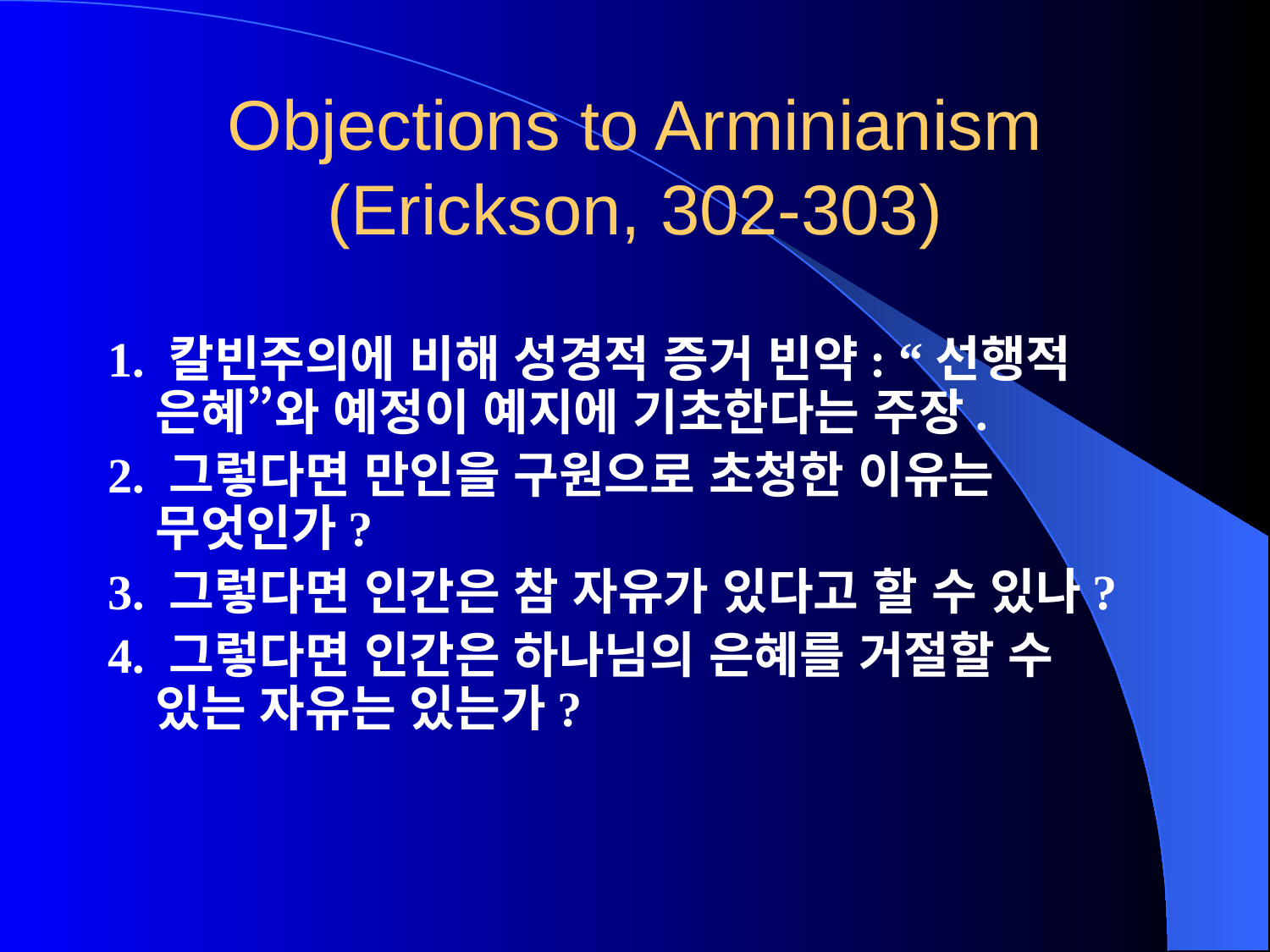

# Objections to Arminianism (Erickson, 302-303)
1. 칼빈주의에 비해 성경적 증거 빈약: “선행적 은혜”와 예정이 예지에 기초한다는 주장.
2. 그렇다면 만인을 구원으로 초청한 이유는 무엇인가?
3. 그렇다면 인간은 참 자유가 있다고 할 수 있나?
4. 그렇다면 인간은 하나님의 은혜를 거절할 수 있는 자유는 있는가?